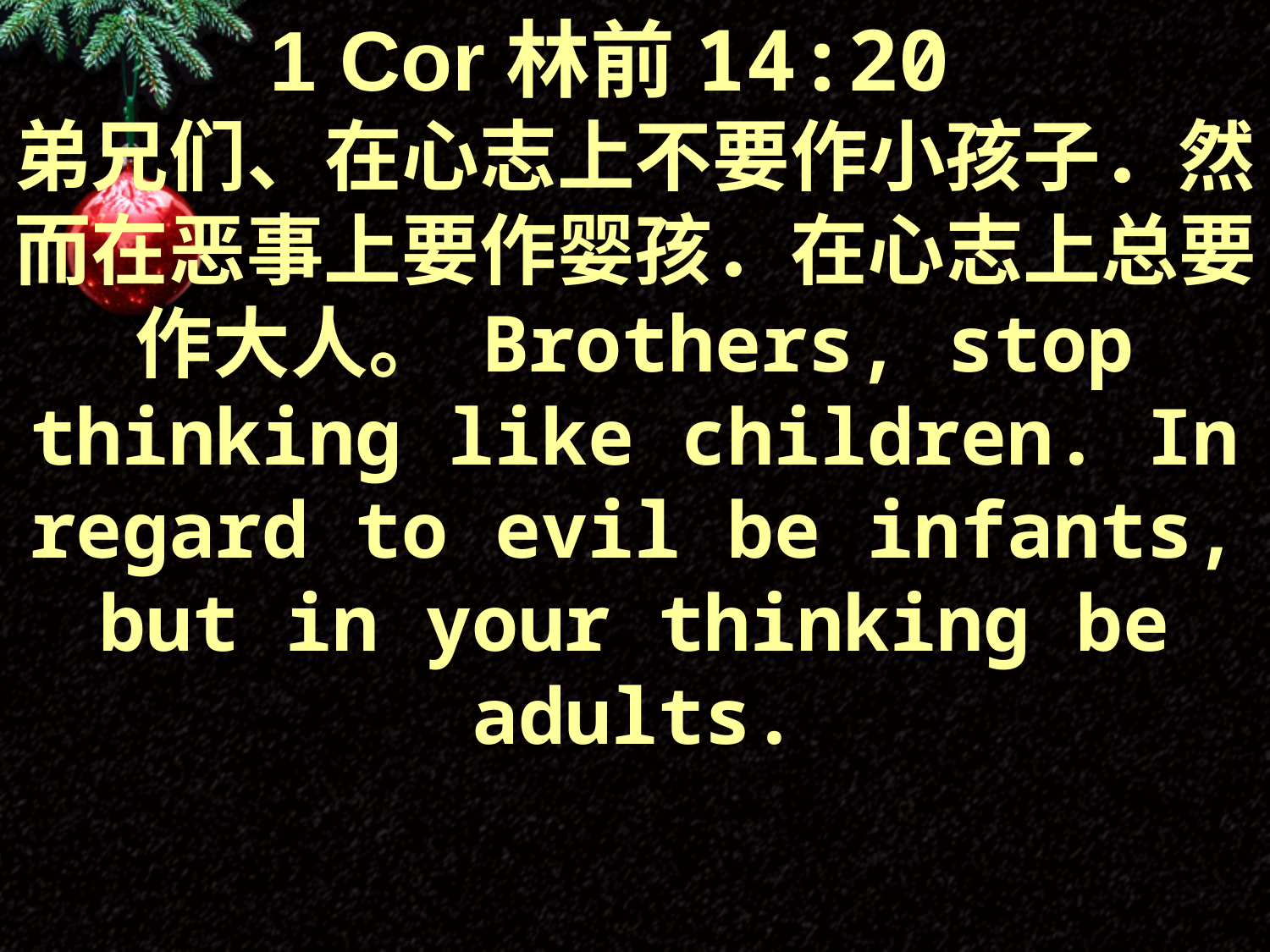

1 Cor林前14:20
弟兄们、在心志上不要作小孩子．然而在恶事上要作婴孩．在心志上总要作大人。 Brothers, stop thinking like children. In regard to evil be infants, but in your thinking be adults.